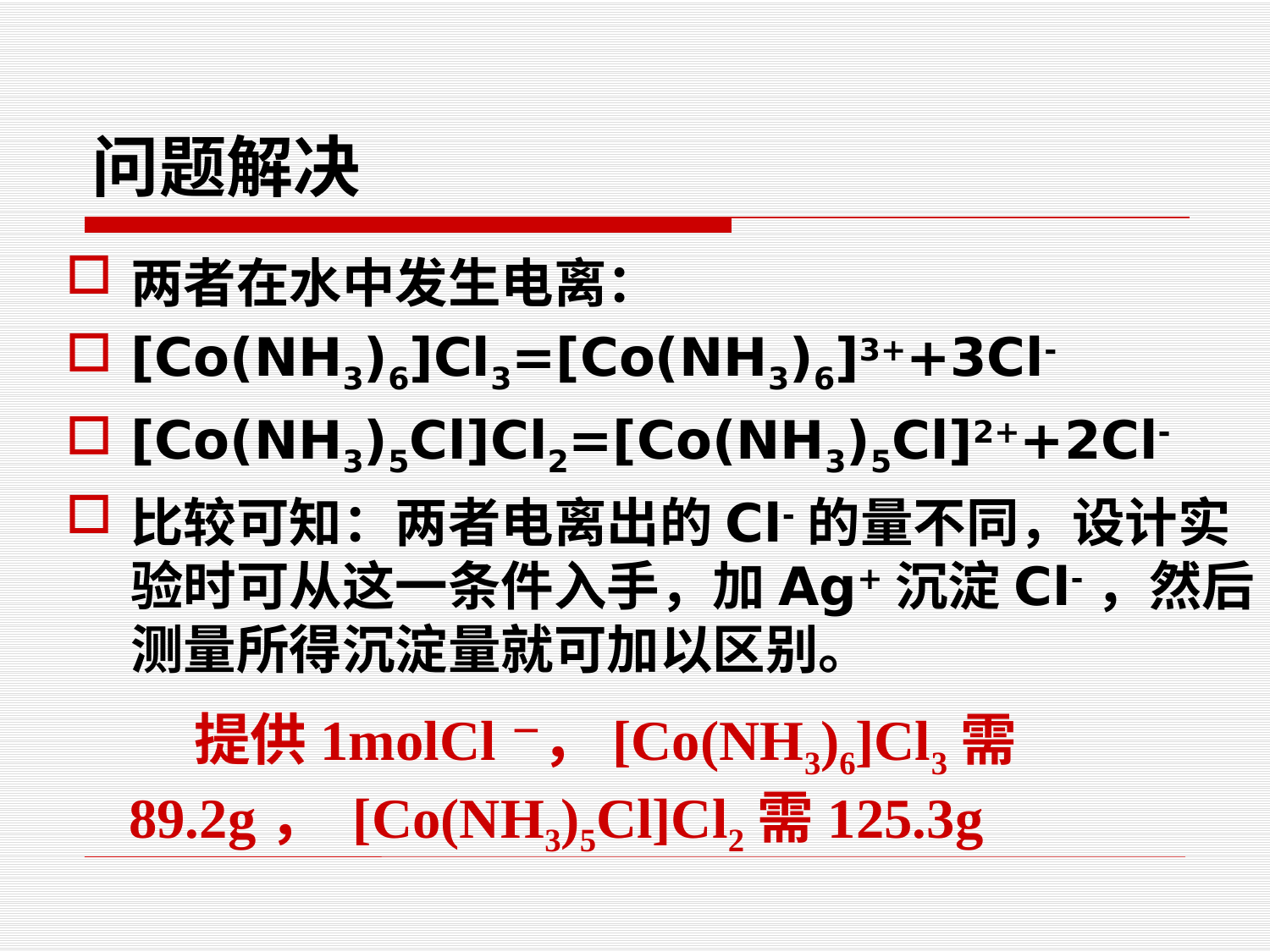

# 问题解决
两者在水中发生电离：
[Co(NH3)6]Cl3=[Co(NH3)6]3++3Cl-
[Co(NH3)5Cl]Cl2=[Co(NH3)5Cl]2++2Cl-
比较可知：两者电离出的Cl-的量不同，设计实验时可从这一条件入手，加Ag+沉淀Cl-，然后测量所得沉淀量就可加以区别。

    提供1molCl－，[Co(NH3)6]Cl3需89.2g， [Co(NH3)5Cl]Cl2需125.3g